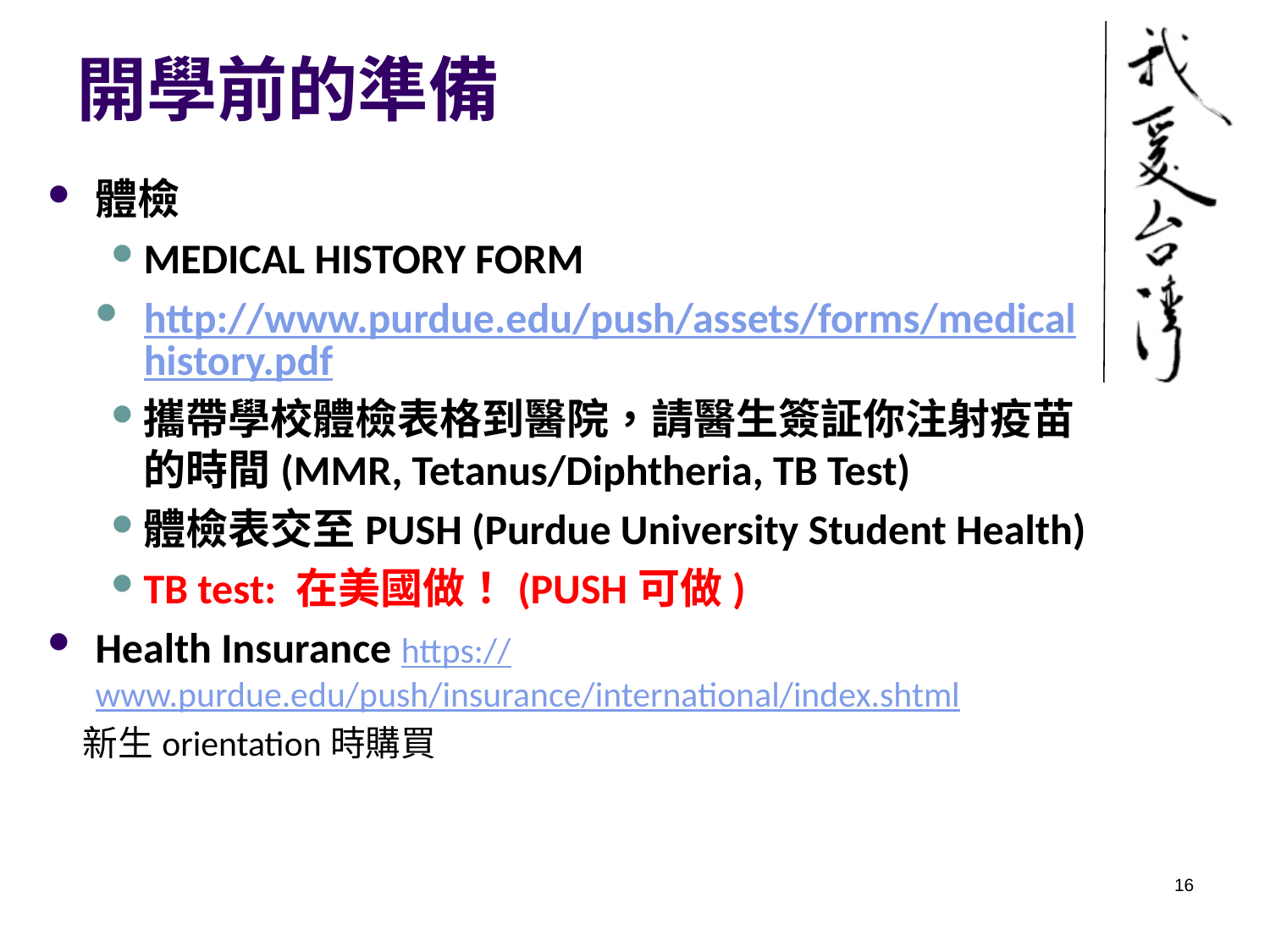

# 開學前的準備
體檢
MEDICAL HISTORY FORM
http://www.purdue.edu/push/assets/forms/medicalhistory.pdf
攜帶學校體檢表格到醫院，請醫生簽証你注射疫苗的時間(MMR, Tetanus/Diphtheria, TB Test)
體檢表交至PUSH (Purdue University Student Health)
TB test: 在美國做！(PUSH可做)
Health Insurance https://www.purdue.edu/push/insurance/international/index.shtml
　新生orientation時購買
16